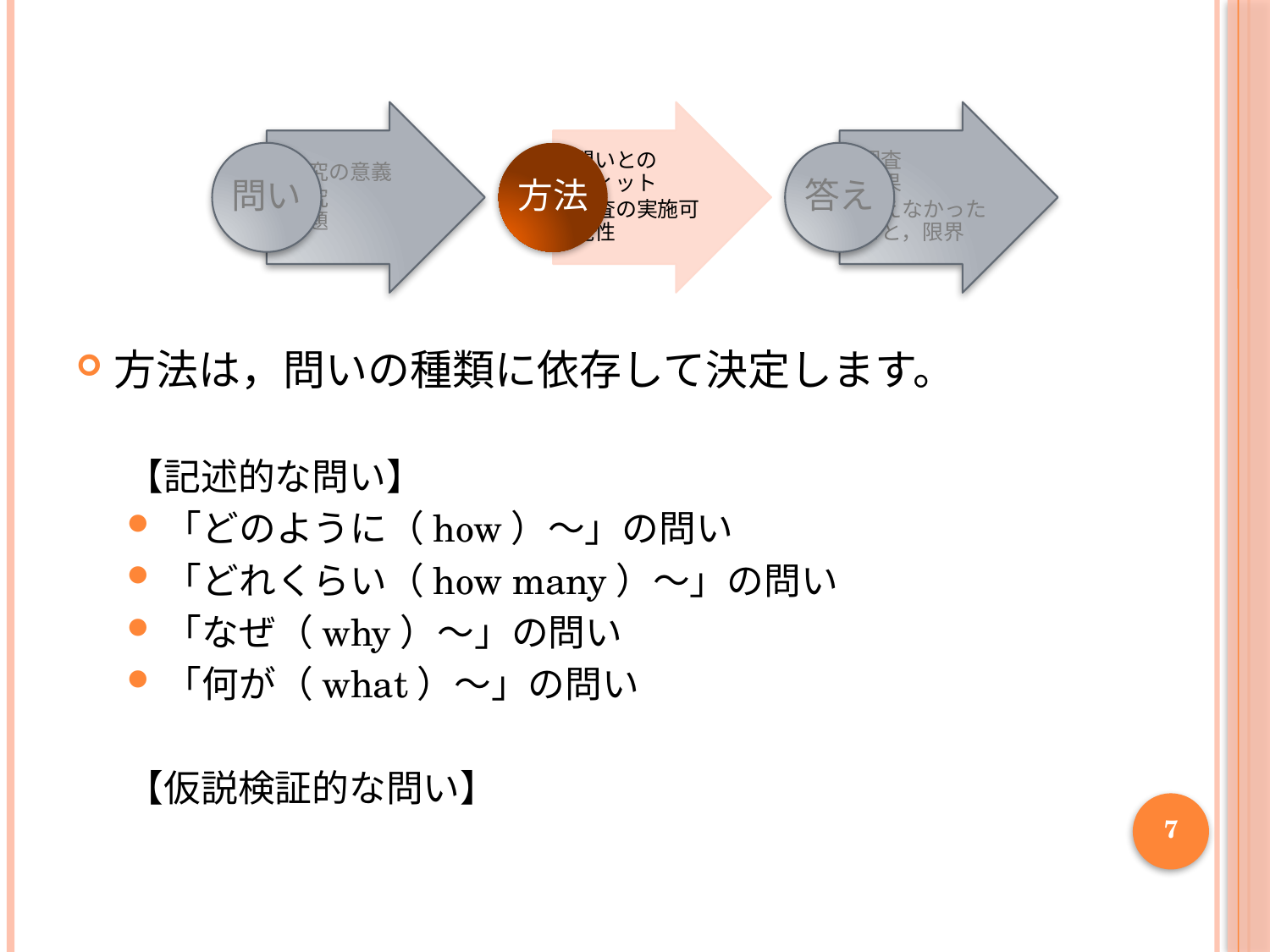

研究の意義
研究
課題
問い
問いとのフィット
調査の実施可能性
方法
調査
結果
言えなかったこと，限界
答え
方法は，問いの種類に依存して決定します。

【記述的な問い】
「どのように（how）〜」の問い
「どれくらい（how many）〜」の問い
「なぜ（why）〜」の問い
「何が（what）〜」の問い

【仮説検証的な問い】
7